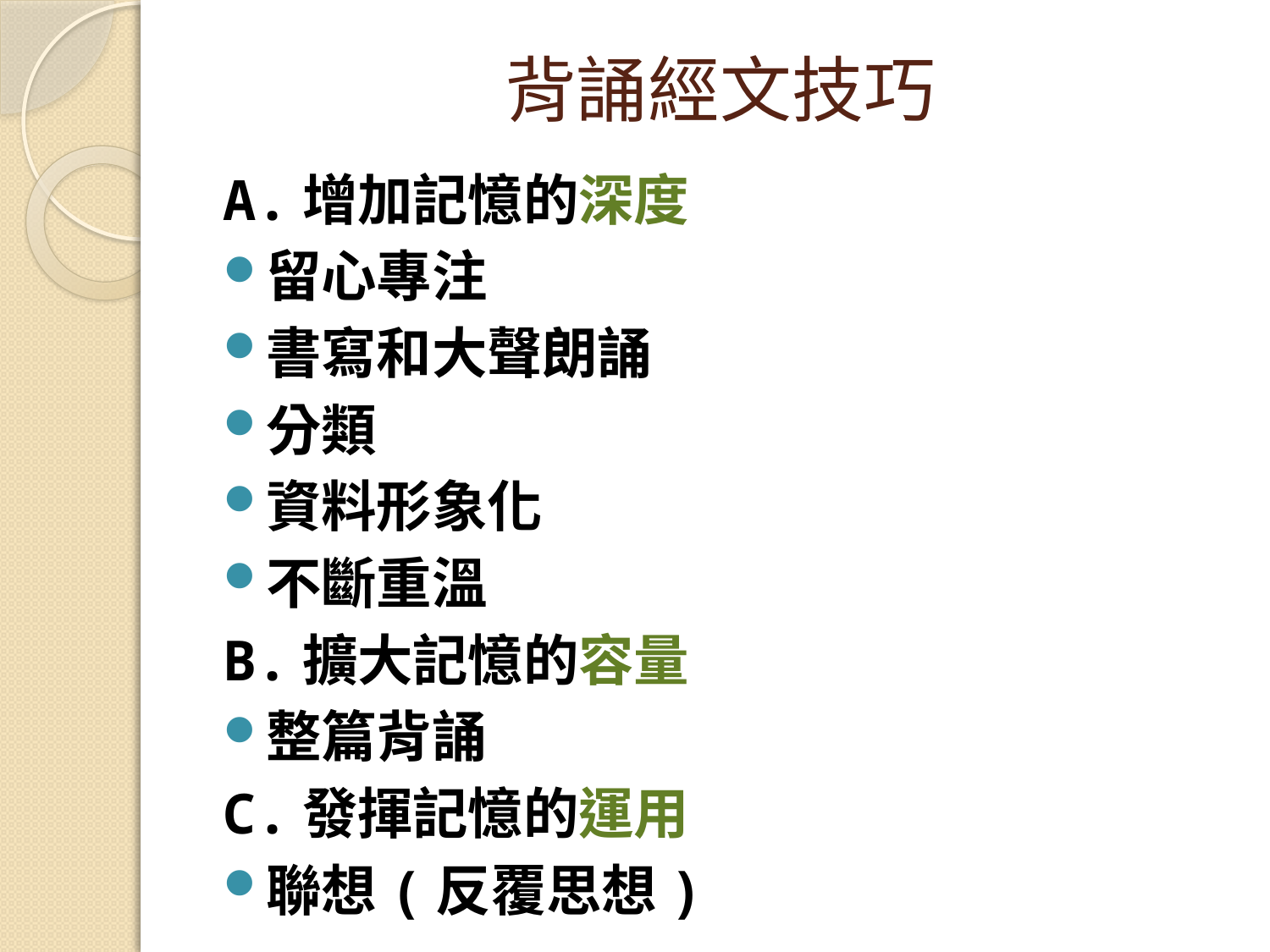

# 背誦經文技巧
A.增加記憶的深度
留心專注
書寫和大聲朗誦
分類
資料形象化
不斷重溫
B.擴大記憶的容量
整篇背誦
C.發揮記憶的運用
聯想(反覆思想)